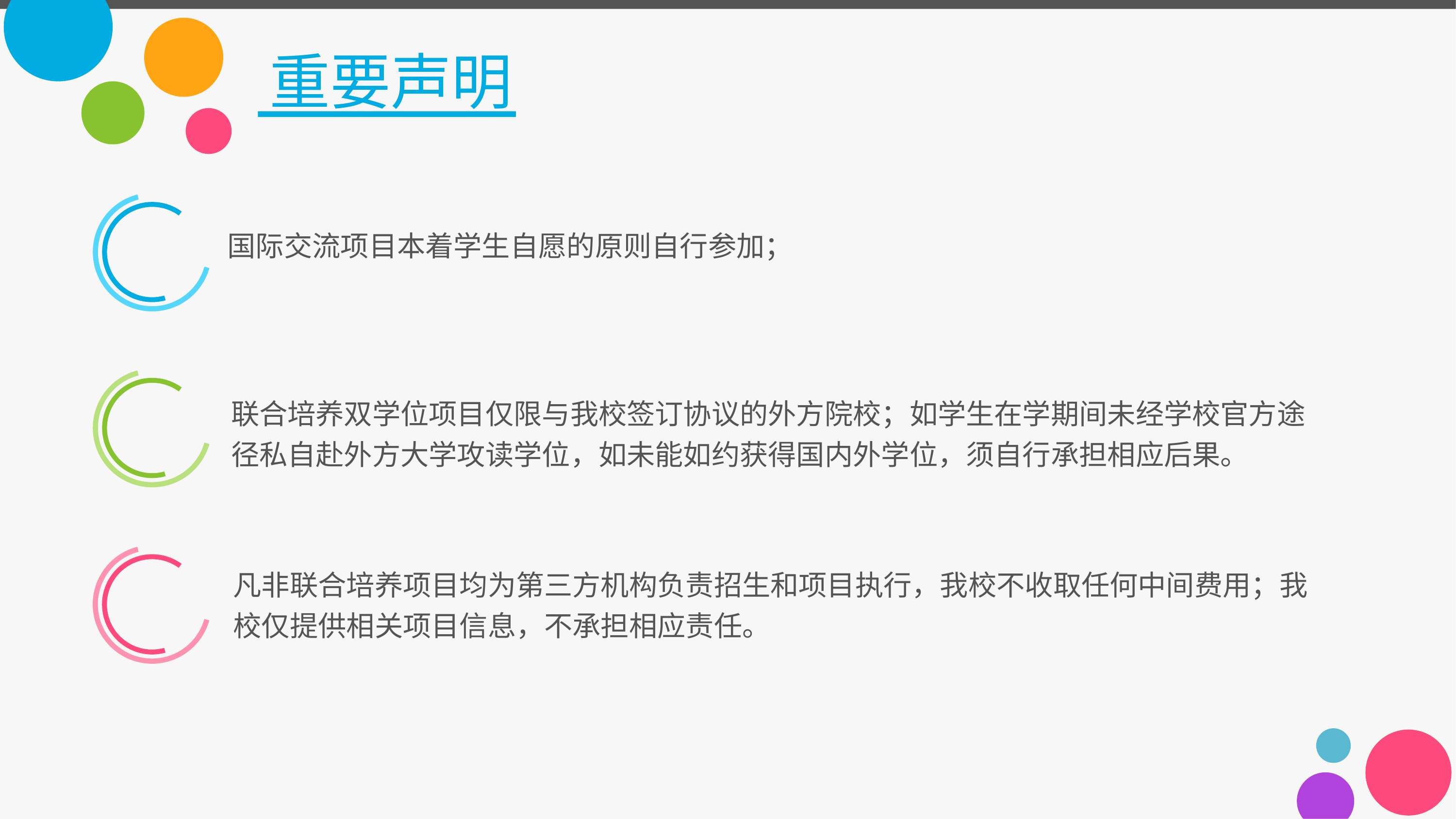

重要声明
国际交流项目本着学生自愿的原则自行参加；
联合培养双学位项目仅限与我校签订协议的外方院校；如学生在学期间未经学校官方途径私自赴外方大学攻读学位，如未能如约获得国内外学位，须自行承担相应后果。
凡非联合培养项目均为第三方机构负责招生和项目执行，我校不收取任何中间费用；我校仅提供相关项目信息，不承担相应责任。